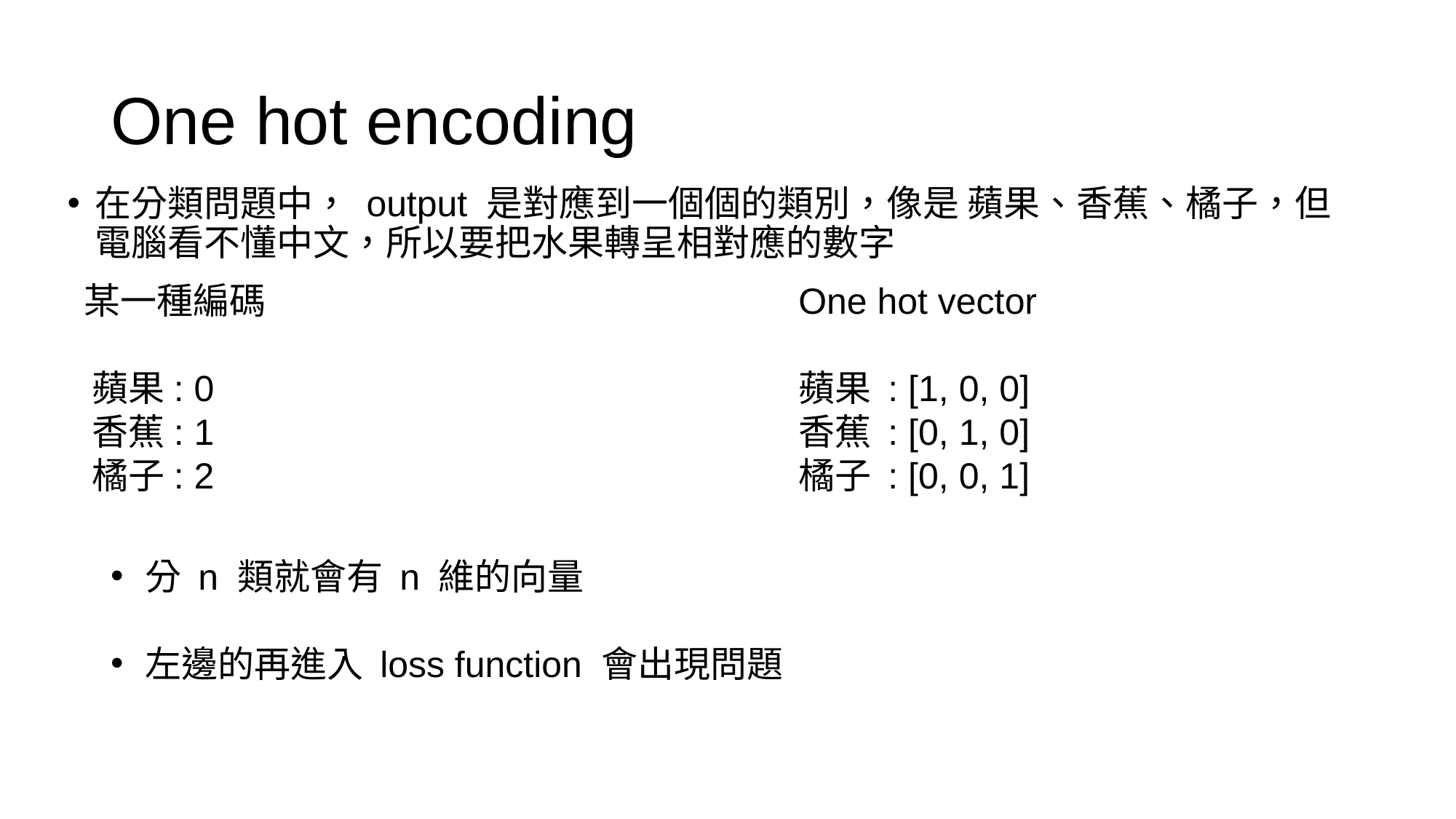

# One hot encoding
在分類問題中， output 是對應到一個個的類別，像是 蘋果、香蕉、橘子，但電腦看不懂中文，所以要把水果轉呈相對應的數字

 某一種編碼

  蘋果: 0
  香蕉: 1
  橘子: 2

One hot vector

蘋果 : [1, 0, 0]
香蕉 : [0, 1, 0]
橘子 : [0, 0, 1]
分 n 類就會有 n 維的向量

左邊的再進入 loss function 會出現問題